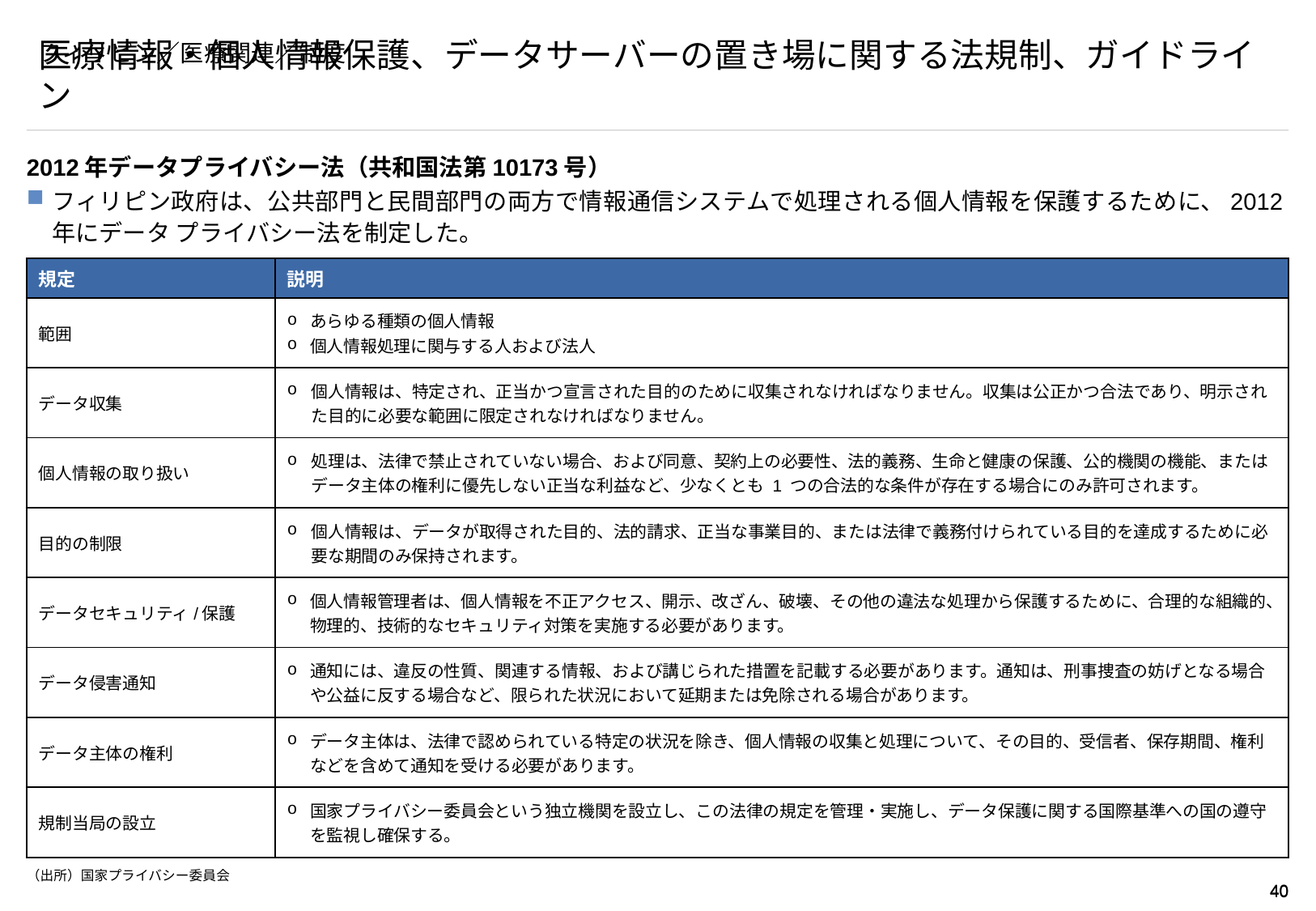

# フィリピン／医療関連／制度
医療情報・個人情報保護、データサーバーの置き場に関する法規制、ガイドライン
2012年データプライバシー法（共和国法第10173号）
フィリピン政府は、公共部門と民間部門の両方で情報通信システムで処理される個人情報を保護するために、2012年にデータ プライバシー法を制定した。
| 規定 | 説明 |
| --- | --- |
| 範囲 | あらゆる種類の個人情報 個人情報処理に関与する人および法人 |
| データ収集 | 個人情報は、特定され、正当かつ宣言された目的のために収集されなければなりません。収集は公正かつ合法であり、明示された目的に必要な範囲に限定されなければなりません。 |
| 個人情報の取り扱い | 処理は、法律で禁止されていない場合、および同意、契約上の必要性、法的義務、生命と健康の保護、公的機関の機能、またはデータ主体の権利に優先しない正当な利益など、少なくとも 1 つの合法的な条件が存在する場合にのみ許可されます。 |
| 目的の制限 | 個人情報は、データが取得された目的、法的請求、正当な事業目的、または法律で義務付けられている目的を達成するために必要な期間のみ保持されます。 |
| データセキュリティ/保護 | 個人情報管理者は、個人情報を不正アクセス、開示、改ざん、破壊、その他の違法な処理から保護するために、合理的な組織的、物理的、技術的なセキュリティ対策を実施する必要があります。 |
| データ侵害通知 | 通知には、違反の性質、関連する情報、および講じられた措置を記載する必要があります。通知は、刑事捜査の妨げとなる場合や公益に反する場合など、限られた状況において延期または免除される場合があります。 |
| データ主体の権利 | データ主体は、法律で認められている特定の状況を除き、個人情報の収集と処理について、その目的、受信者、保存期間、権利などを含めて通知を受ける必要があります。 |
| 規制当局の設立 | 国家プライバシー委員会という独立機関を設立し、この法律の規定を管理・実施し、データ保護に関する国際基準への国の遵守を監視し確保する。 |
（出所）国家プライバシー委員会
40